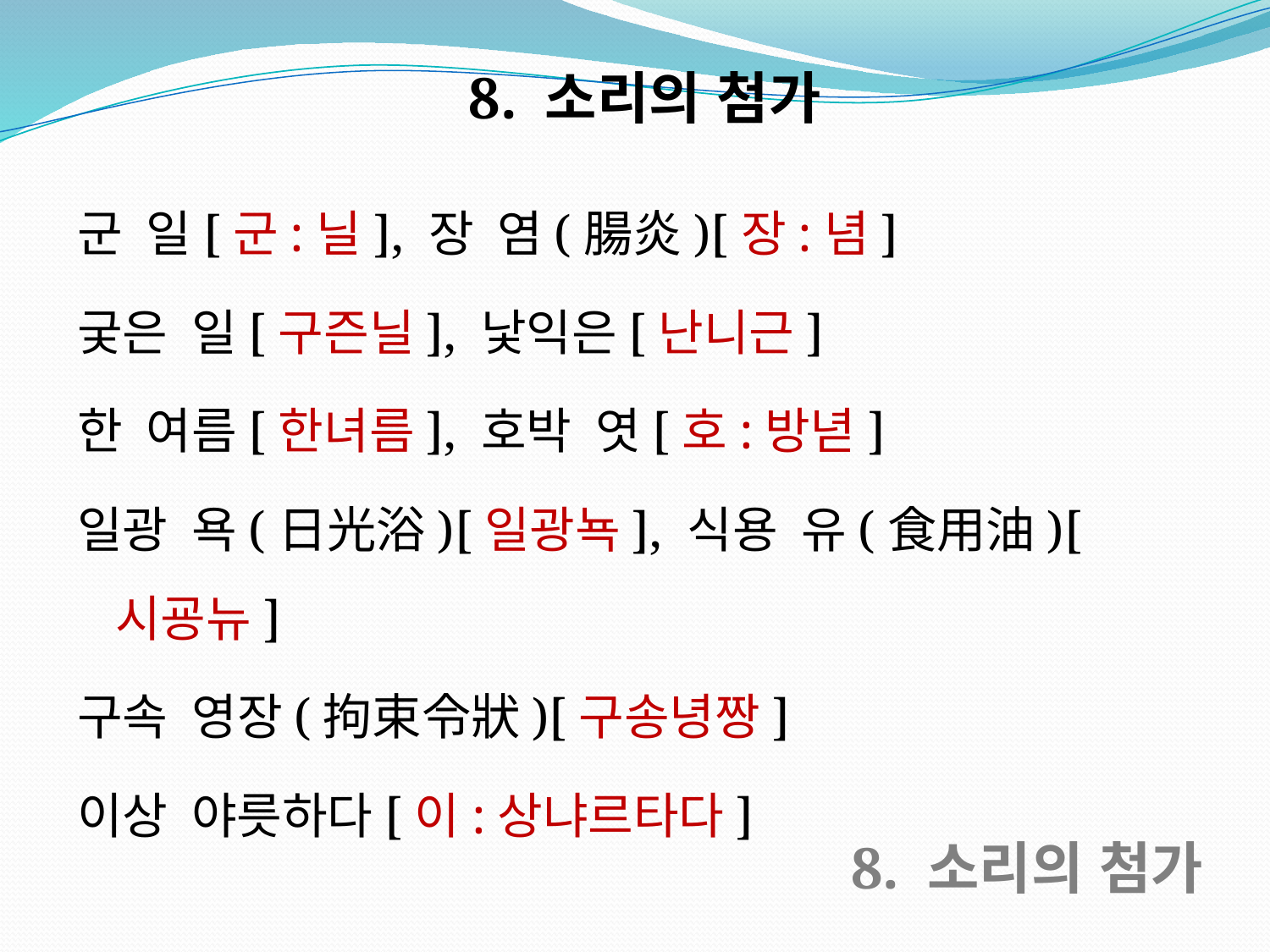

8. 소리의 첨가
군­일[군:닐], 장­염(腸炎)[장:념]
궂은­일[구즌닐], 낯익은[난니근]
한­여름[한녀름], 호박­엿[호:방녇]
일광­욕(日光浴)[일광뇩], 식용­유(食用油)[시굥뉴]
구속­영장(拘束令狀)[구송녕짱]
이상­야릇하다[이:상냐르타다]

8. 소리의 첨가